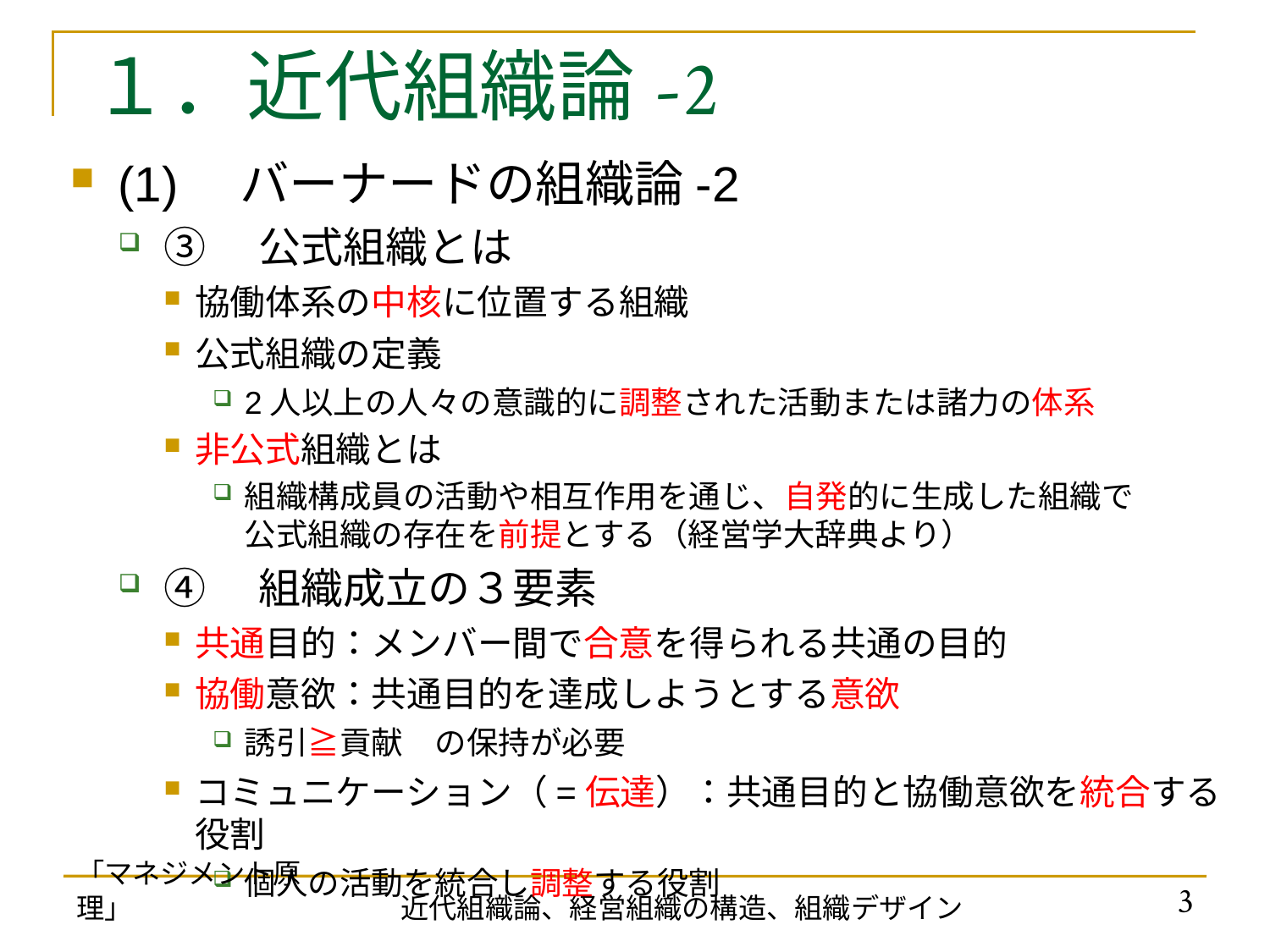

# １．近代組織論-2
(1)　バーナードの組織論-2
③　公式組織とは
協働体系の中核に位置する組織
公式組織の定義
2人以上の人々の意識的に調整された活動または諸力の体系
非公式組織とは
組織構成員の活動や相互作用を通じ、自発的に生成した組織で
公式組織の存在を前提とする（経営学大辞典より）
④　組織成立の３要素
共通目的：メンバー間で合意を得られる共通の目的
協働意欲：共通目的を達成しようとする意欲
誘引≧貢献　の保持が必要
コミュニケーション（=伝達）：共通目的と協働意欲を統合する役割
個人の活動を統合し調整する役割
「マネジメント原理」
3
近代組織論、経営組織の構造、組織デザイン